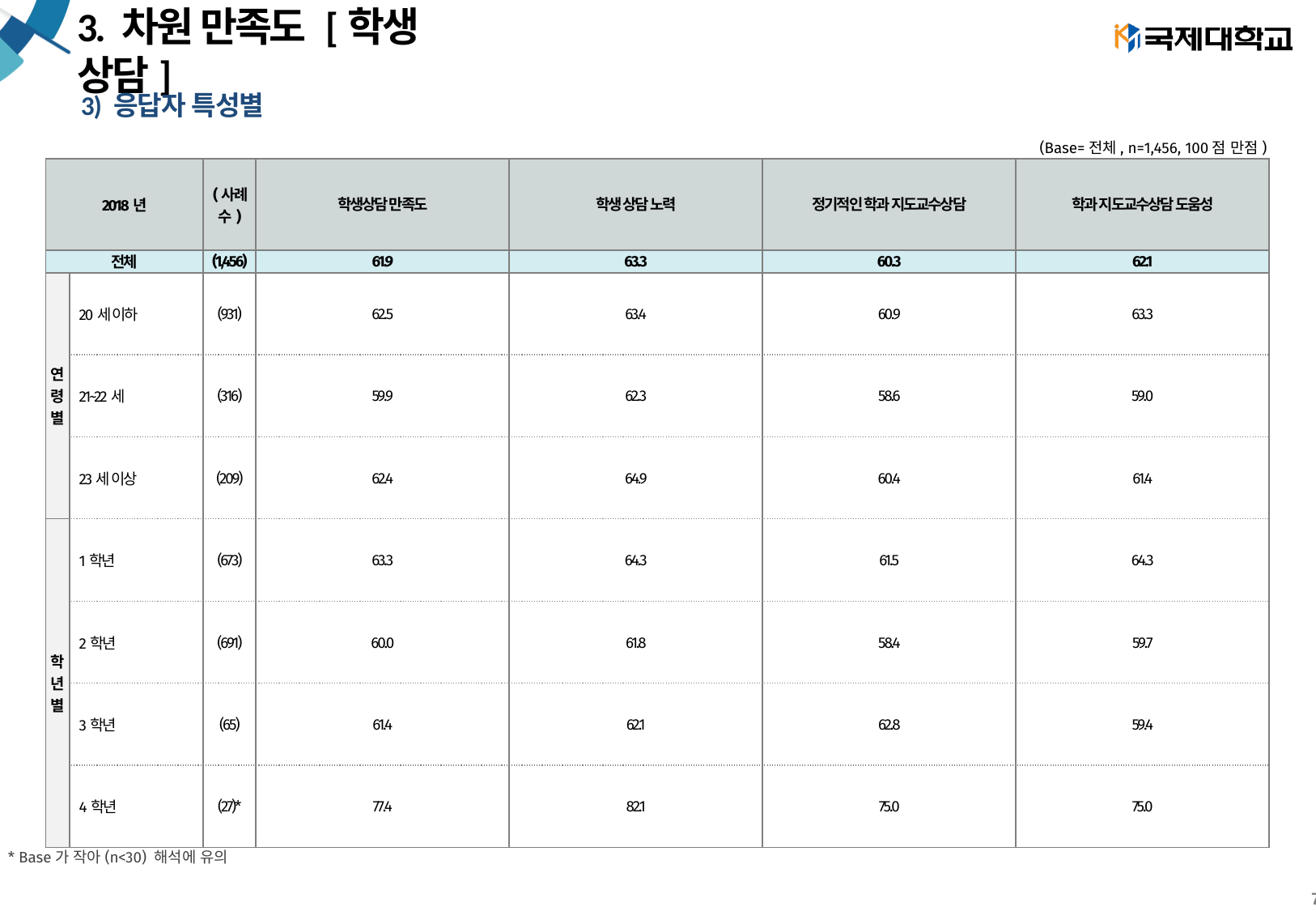

# 3. 차원 만족도 [학생 상담]
3) 응답자 특성별
(Base=전체, n=1,456, 100점 만점)
| 2018년 |  | (사례수) | 학생상담 만족도 | 학생 상담 노력 | 정기적인 학과 지도교수상담 | 학과 지도교수상담 도움성 |
| --- | --- | --- | --- | --- | --- | --- |
| 전체 |  | (1,456) | 61.9 | 63.3 | 60.3 | 62.1 |
| 연 령 별 | 20세 이하 | (931) | 62.5 | 63.4 | 60.9 | 63.3 |
|  | 21~22세 | (316) | 59.9 | 62.3 | 58.6 | 59.0 |
|  | 23세 이상 | (209) | 62.4 | 64.9 | 60.4 | 61.4 |
| 학 년 별 | 1학년 | (673) | 63.3 | 64.3 | 61.5 | 64.3 |
|  | 2학년 | (691) | 60.0 | 61.8 | 58.4 | 59.7 |
|  | 3학년 | (65) | 61.4 | 62.1 | 62.8 | 59.4 |
|  | 4학년 | (27)\* | 77.4 | 82.1 | 75.0 | 75.0 |
* Base가 작아(n<30) 해석에 유의